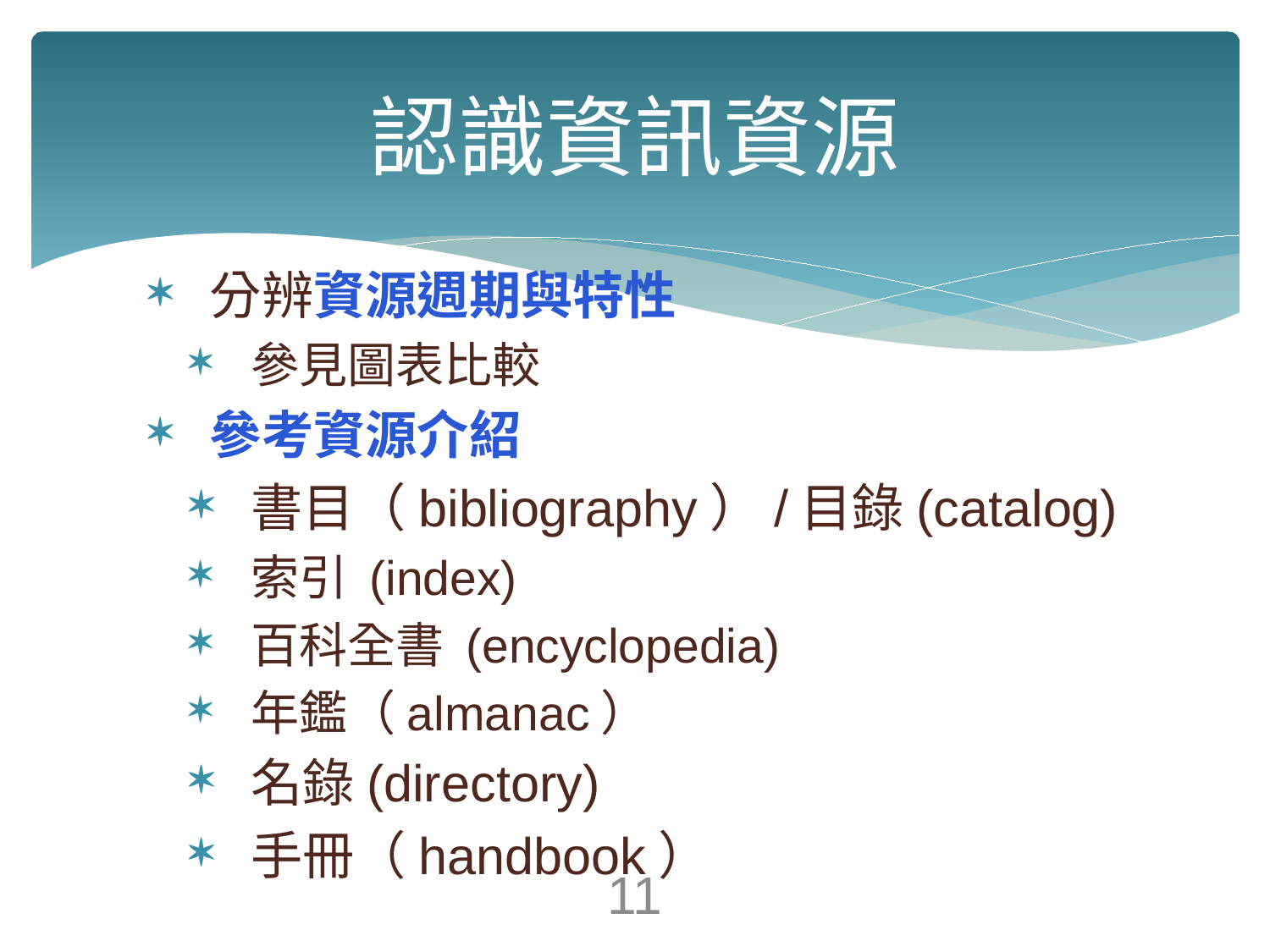

# 認識資訊資源
分辨資源週期與特性
參見圖表比較
參考資源介紹
書目（bibliography）/目錄(catalog)
索引 (index)
百科全書 (encyclopedia)
年鑑（almanac）
名錄(directory)
手冊（handbook）

11